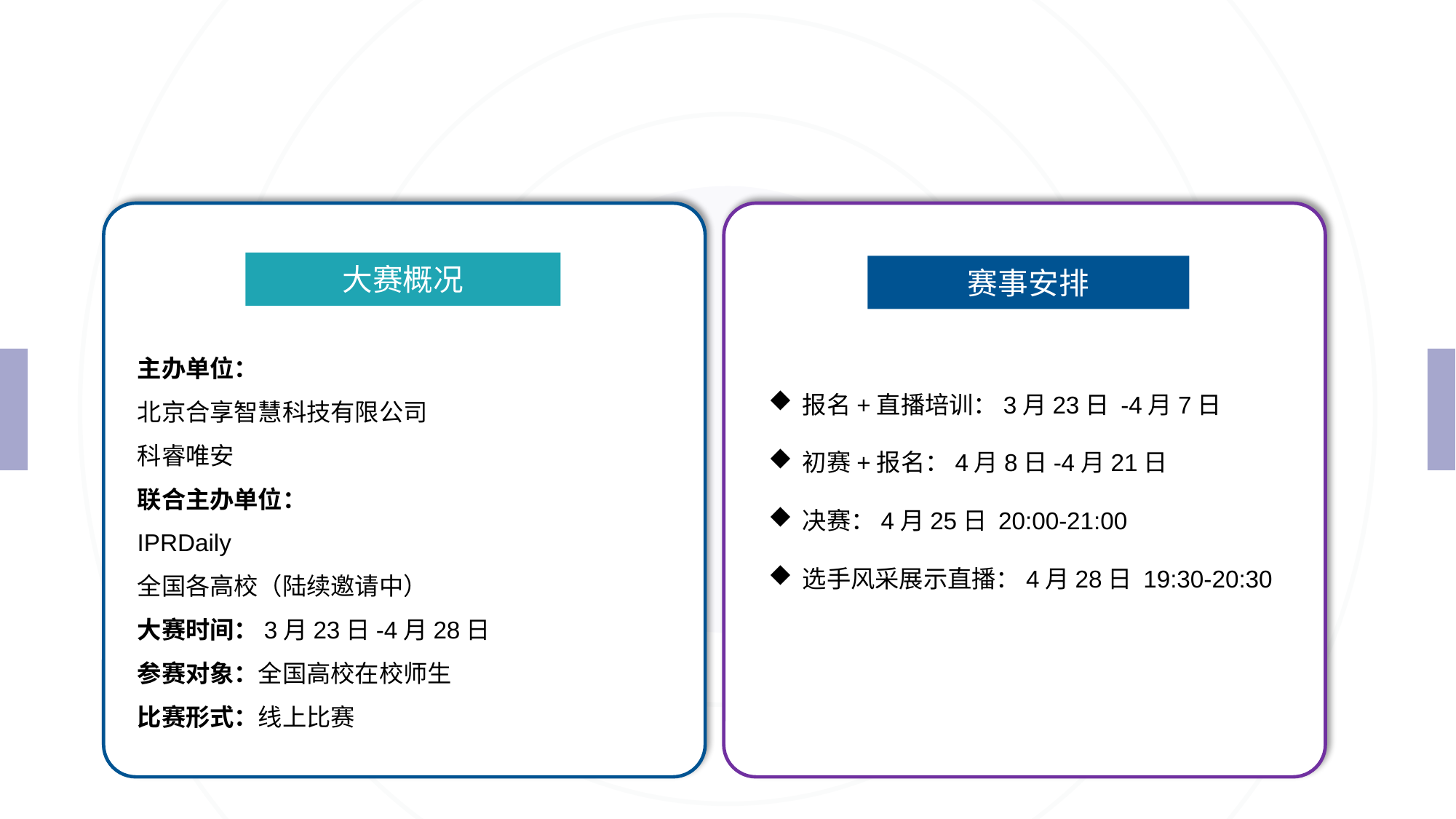

大赛概况
赛事安排
主办单位：
北京合享智慧科技有限公司
科睿唯安
联合主办单位：
IPRDaily
全国各高校（陆续邀请中）
大赛时间：3月23日-4月28日
参赛对象：全国高校在校师生
比赛形式：线上比赛
报名+直播培训：3月23日 -4月7日
初赛+报名：4月8日-4月21日
决赛：4月25日 20:00-21:00
选手风采展示直播：4月28日 19:30-20:30